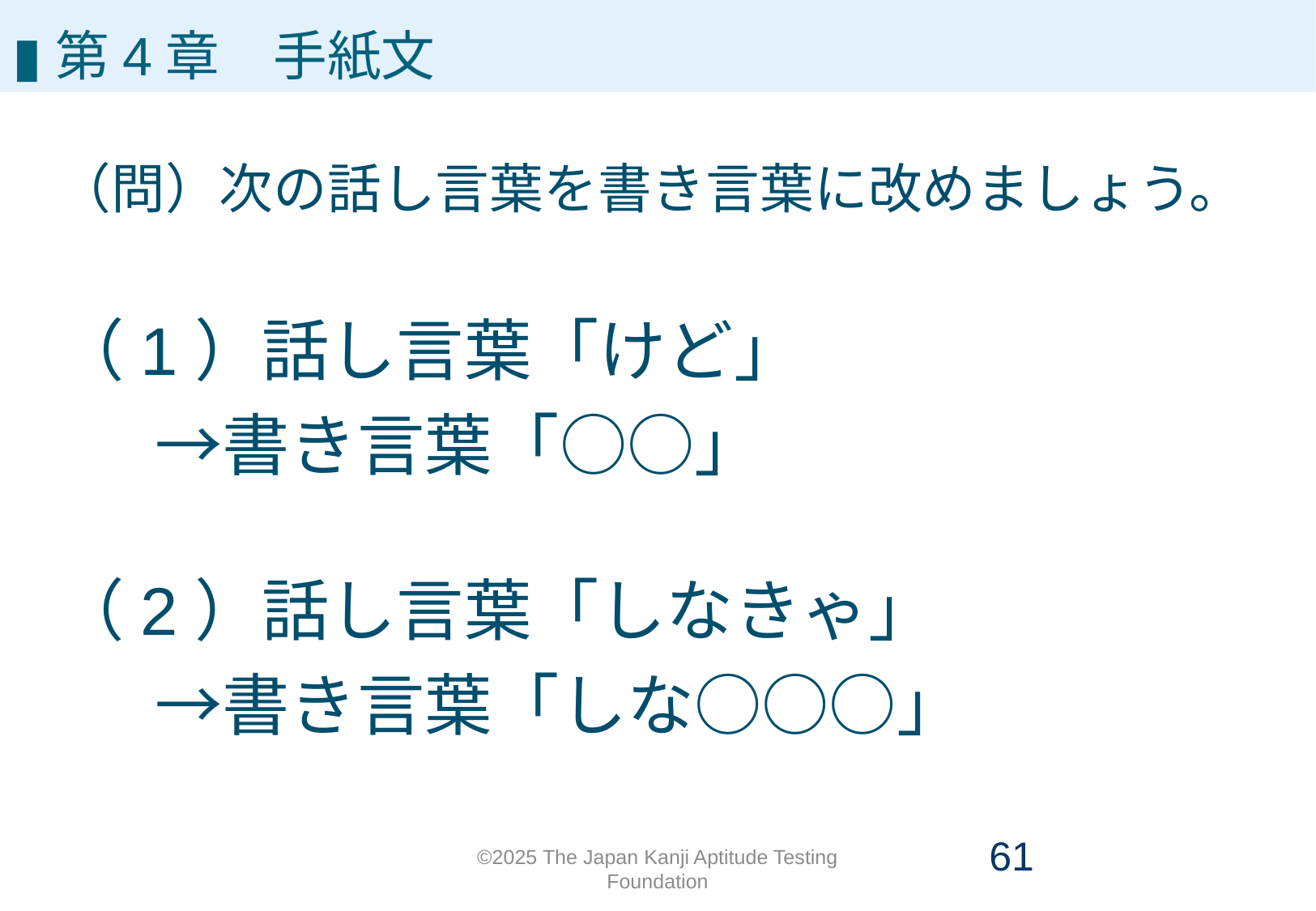

# 第4章
▮第4章　手紙文
（問）次の話し言葉を書き言葉に改めましょう。

（1）話し言葉「けど」
　  →書き言葉「○○」

（2）話し言葉「しなきゃ」
　  →書き言葉「しな○○○」

©2025 The Japan Kanji Aptitude Testing Foundation
61